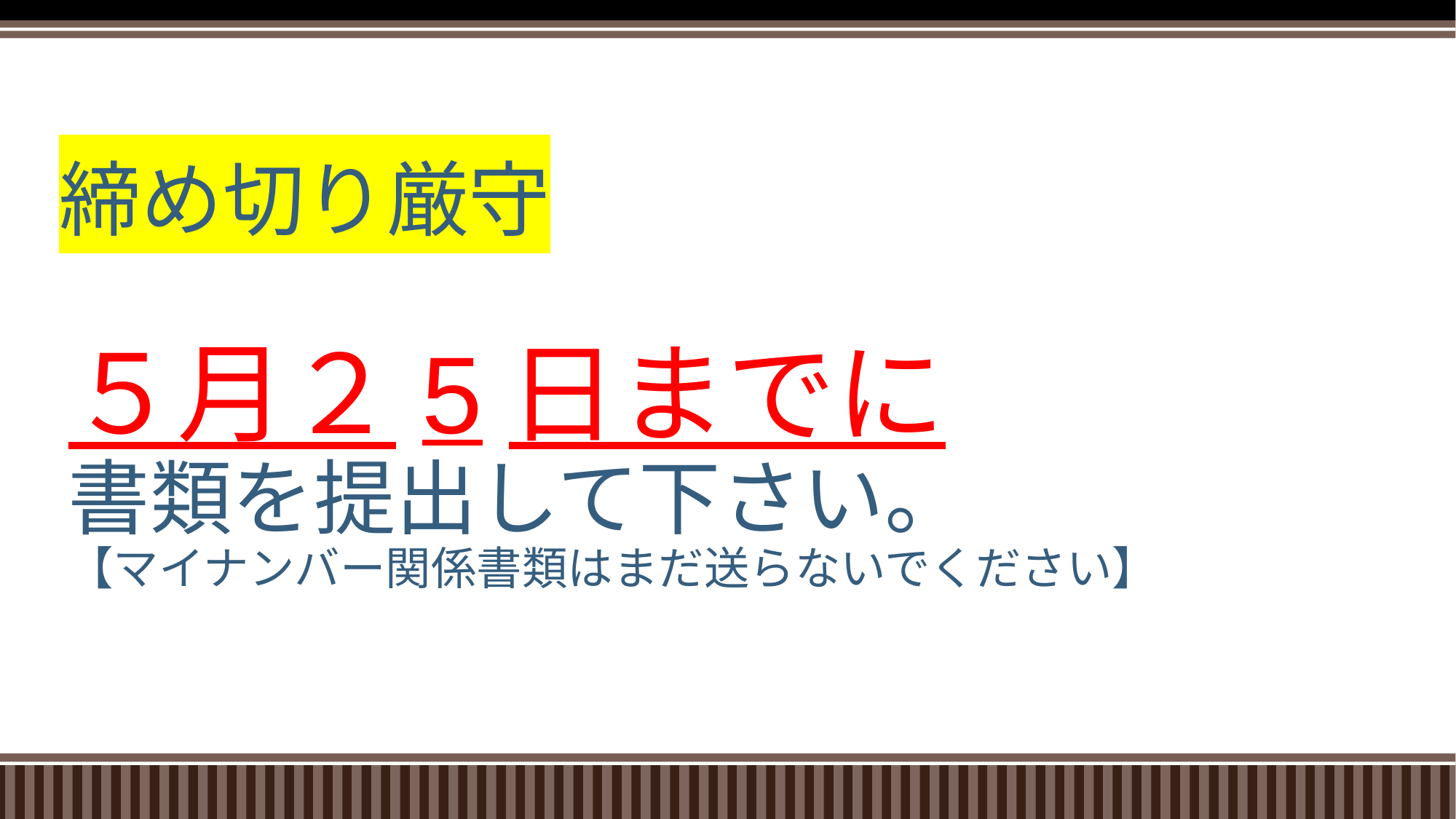

# 締め切り厳守
５月２5日までに
書類を提出して下さい。
【マイナンバー関係書類はまだ送らないでください】